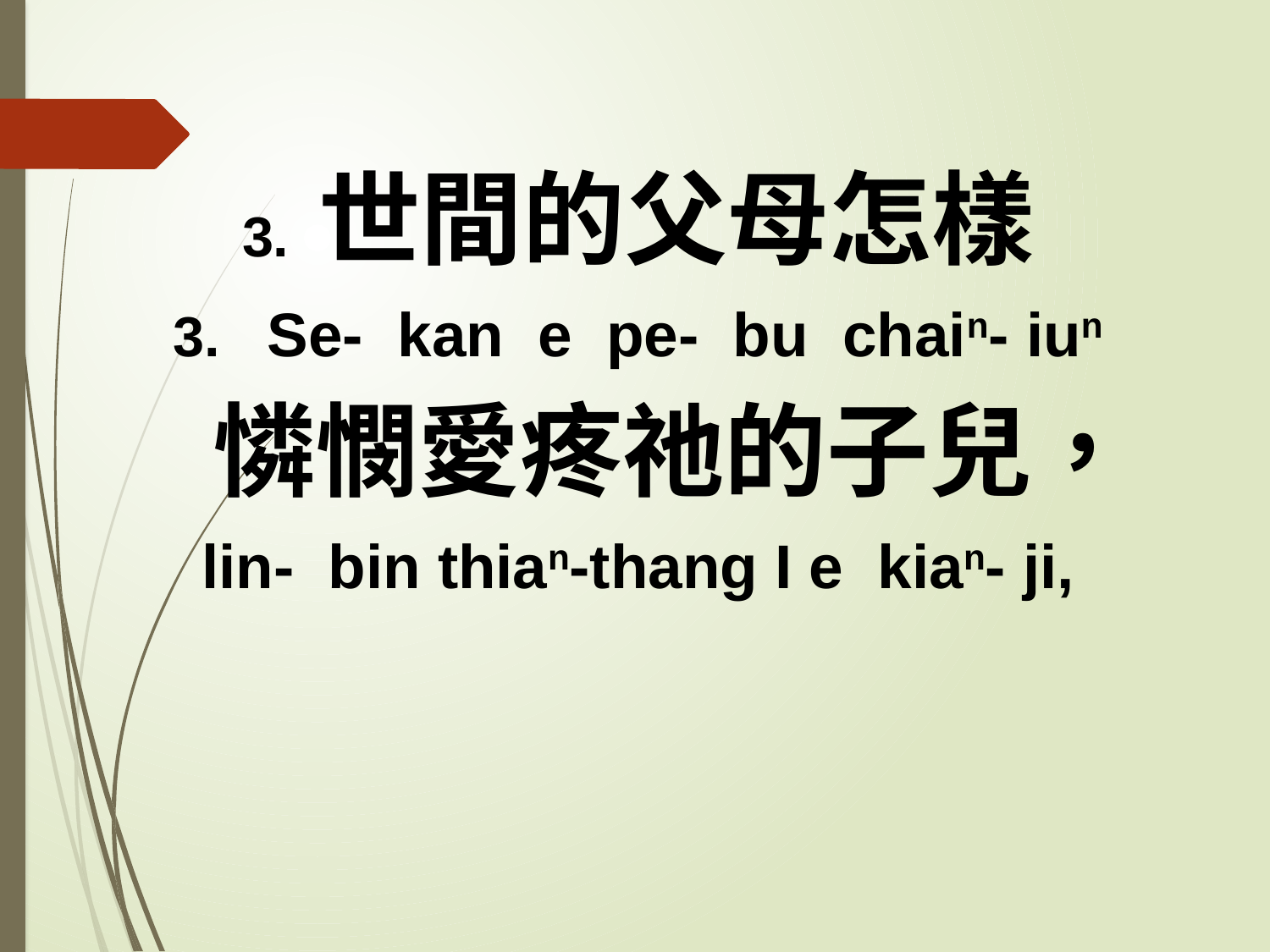

3. 世間的父母怎樣
3.   Se-  kan  e  pe-  bu  chain- iun
  憐憫愛疼祂的子兒，
lin-  bin thian-thang I e  kian- ji,